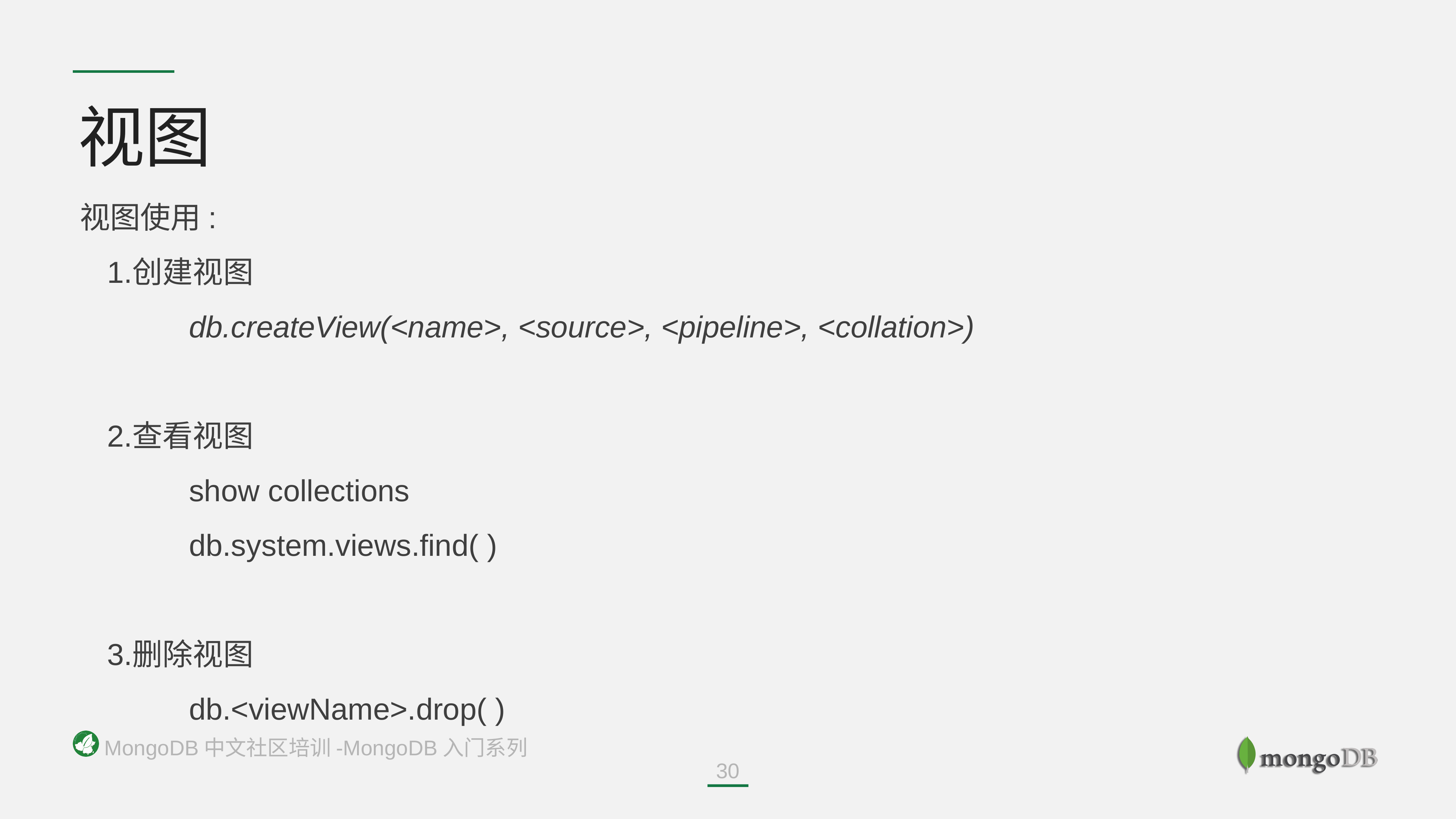

视图
视图使用:
创建视图
db.createView(<name>, <source>, <pipeline>, <collation>)

查看视图
show collections
db.system.views.find( )

删除视图
db.<viewName>.drop( )